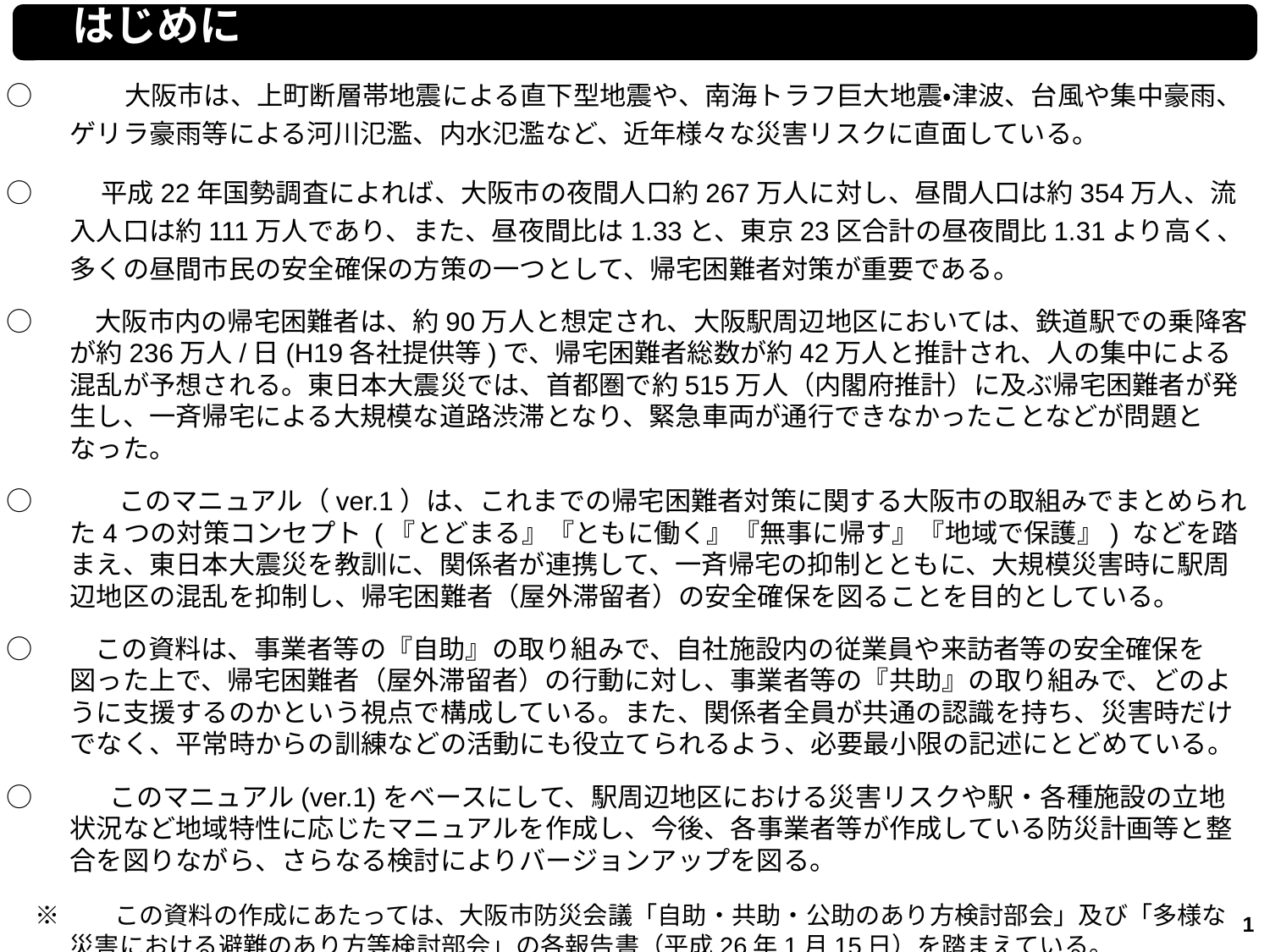

はじめに
○ 　　　大阪市は、上町断層帯地震による直下型地震や、南海トラフ巨大地震・津波、台風や集中豪雨、ゲリラ豪雨等による河川氾濫、内水氾濫など、近年様々な災害リスクに直面している。
○　      平成22年国勢調査によれば、大阪市の夜間人口約267万人に対し、昼間人口は約354万人、流入人口は約111万人であり、また、昼夜間比は1.33と、東京23区合計の昼夜間比1.31より高く、多くの昼間市民の安全確保の方策の一つとして、帰宅困難者対策が重要である。
○　     大阪市内の帰宅困難者は、約90万人と想定され、大阪駅周辺地区においては、鉄道駅での乗降客が約236万人/日(H19各社提供等)で、帰宅困難者総数が約42万人と推計され、人の集中による混乱が予想される。東日本大震災では、首都圏で約515万人（内閣府推計）に及ぶ帰宅困難者が発生し、一斉帰宅による大規模な道路渋滞となり、緊急車両が通行できなかったことなどが問題となった。
○　　　このマニュアル（ver.1）は、これまでの帰宅困難者対策に関する大阪市の取組みでまとめられた4つの対策コンセプト (『とどまる』『ともに働く』『無事に帰す』『地域で保護』) などを踏まえ、東日本大震災を教訓に、関係者が連携して、一斉帰宅の抑制とともに、大規模災害時に駅周辺地区の混乱を抑制し、帰宅困難者（屋外滞留者）の安全確保を図ることを目的としている。
○　     この資料は、事業者等の『自助』の取り組みで、自社施設内の従業員や来訪者等の安全確保を図った上で、帰宅困難者（屋外滞留者）の行動に対し、事業者等の『共助』の取り組みで、どのように支援するのかという視点で構成している。また、関係者全員が共通の認識を持ち、災害時だけでなく、平常時からの訓練などの活動にも役立てられるよう、必要最小限の記述にとどめている。
○　   　このマニュアル(ver.1)をベースにして、駅周辺地区における災害リスクや駅・各種施設の立地状況など地域特性に応じたマニュアルを作成し、今後、各事業者等が作成している防災計画等と整合を図りながら、さらなる検討によりバージョンアップを図る。
　※ 　　この資料の作成にあたっては、大阪市防災会議「自助・共助・公助のあり方検討部会」及び「多様な災害における避難のあり方等検討部会」の各報告書（平成26年1月15日）を踏まえている。

1